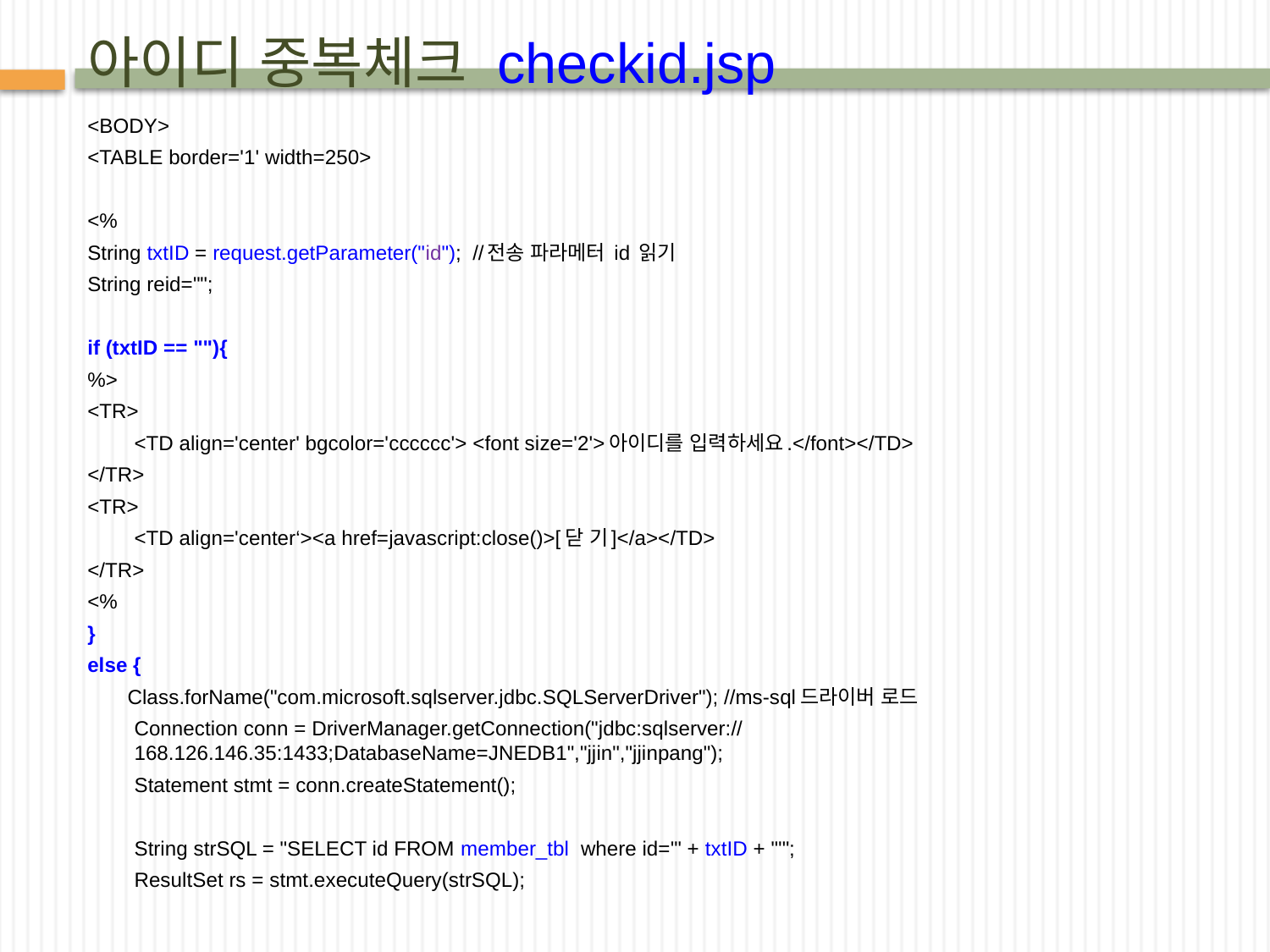

# 아이디 중복체크 checkid.jsp
<BODY>
<TABLE border='1' width=250>

<%
String txtID = request.getParameter("id");  //전송 파라메터 id 읽기
String reid="";

if (txtID == ""){
%>
<TR>
	<TD align='center' bgcolor='cccccc'> <font size='2'>아이디를 입력하세요.</font></TD>
</TR>
<TR>
	<TD align='center‘><a href=javascript:close()>[닫 기]</a></TD>
</TR>
<%
}
else {
       Class.forName("com.microsoft.sqlserver.jdbc.SQLServerDriver"); //ms-sql드라이버 로드
	Connection conn = DriverManager.getConnection("jdbc:sqlserver://168.126.146.35:1433;DatabaseName=JNEDB1","jjin","jjinpang");
	Statement stmt = conn.createStatement();

	String strSQL = "SELECT id FROM member_tbl  where id='" + txtID + "'";
	ResultSet rs = stmt.executeQuery(strSQL);